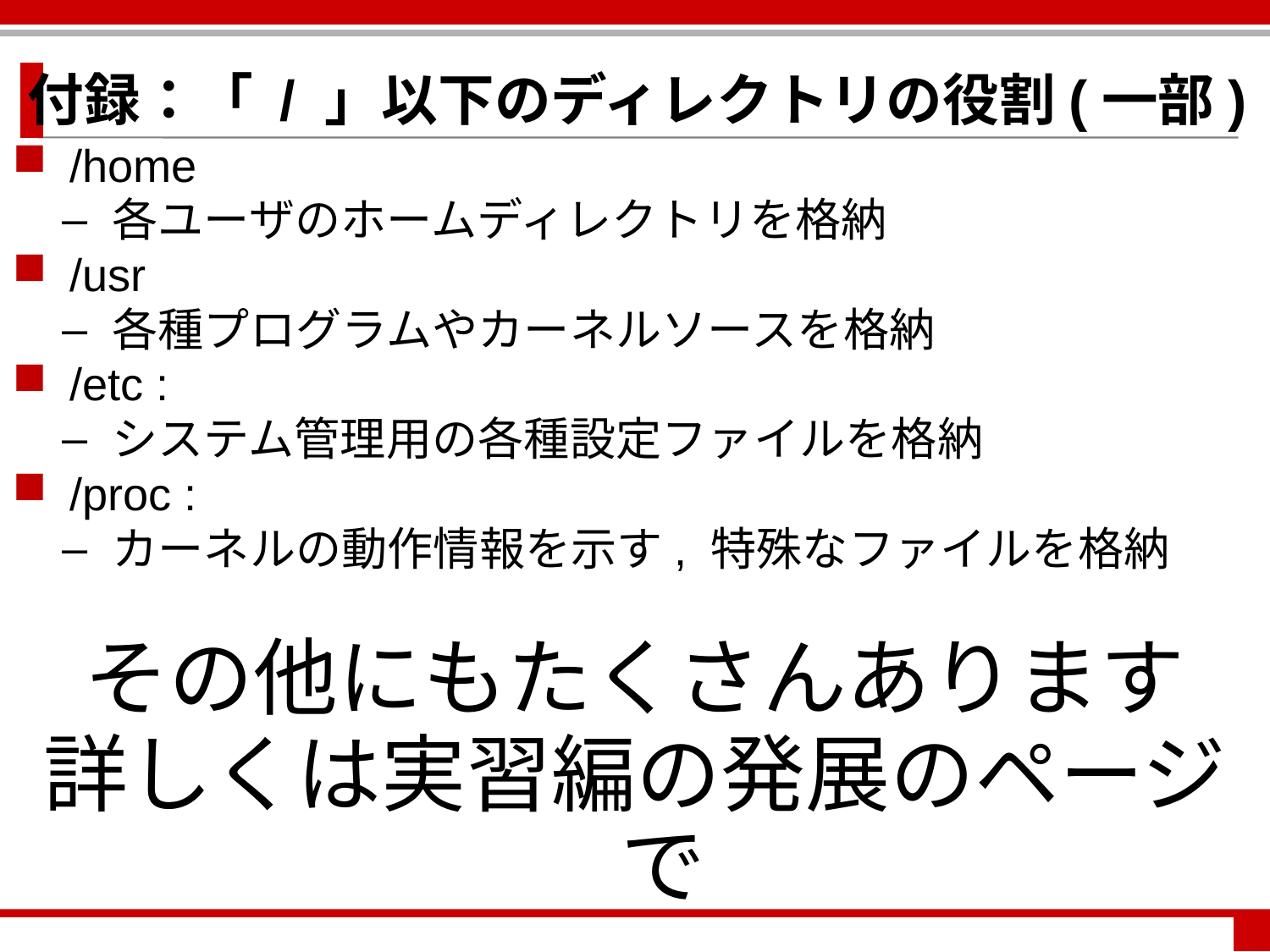

付録：「 / 」以下のディレクトリの役割(一部)
/home
各ユーザのホームディレクトリを格納
/usr
各種プログラムやカーネルソースを格納
/etc :
システム管理用の各種設定ファイルを格納
/proc :
カーネルの動作情報を示す, 特殊なファイルを格納

その他にもたくさんあります
詳しくは実習編の発展のページで